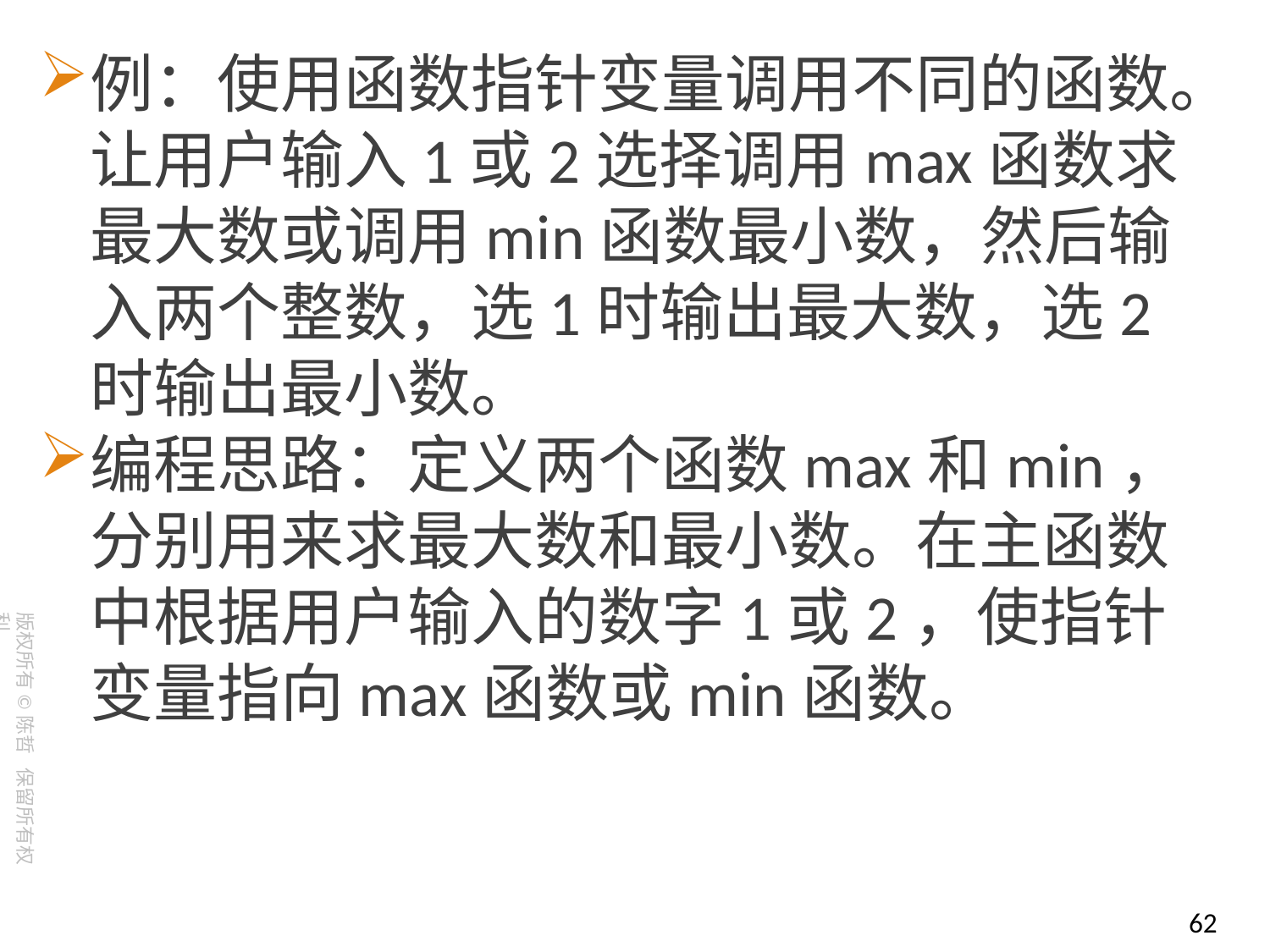

例：使用函数指针变量调用不同的函数。让用户输入1或2选择调用max函数求最大数或调用min函数最小数，然后输入两个整数，选1时输出最大数，选2时输出最小数。
编程思路：定义两个函数max和min，分别用来求最大数和最小数。在主函数中根据用户输入的数字1或2，使指针变量指向max函数或min函数。
62